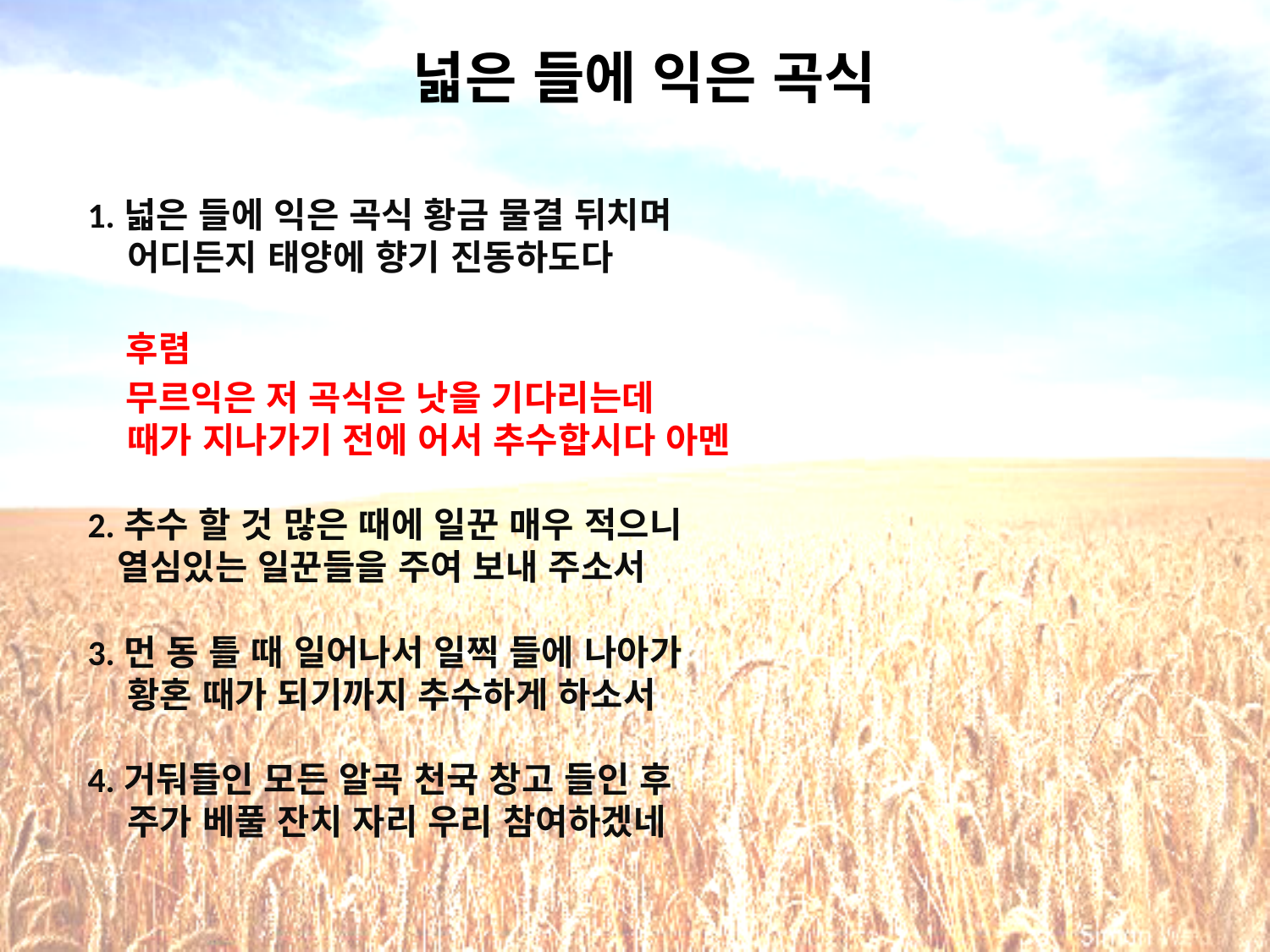

# 넓은 들에 익은 곡식
1.넓은 들에 익은 곡식 황금 물결 뒤치며
    어디든지 태양에 향기 진동하도다
   후렴
   무르익은 저 곡식은 낫을 기다리는데
    때가 지나가기 전에 어서 추수합시다 아멘
2.추수 할 것 많은 때에 일꾼 매우 적으니
   열심있는 일꾼들을 주여 보내 주소서
3.먼 동 틀 때 일어나서 일찍 들에 나아가
    황혼 때가 되기까지 추수하게 하소서
4.거둬들인 모든 알곡 천국 창고 들인 후
    주가 베풀 잔치 자리 우리 참여하겠네